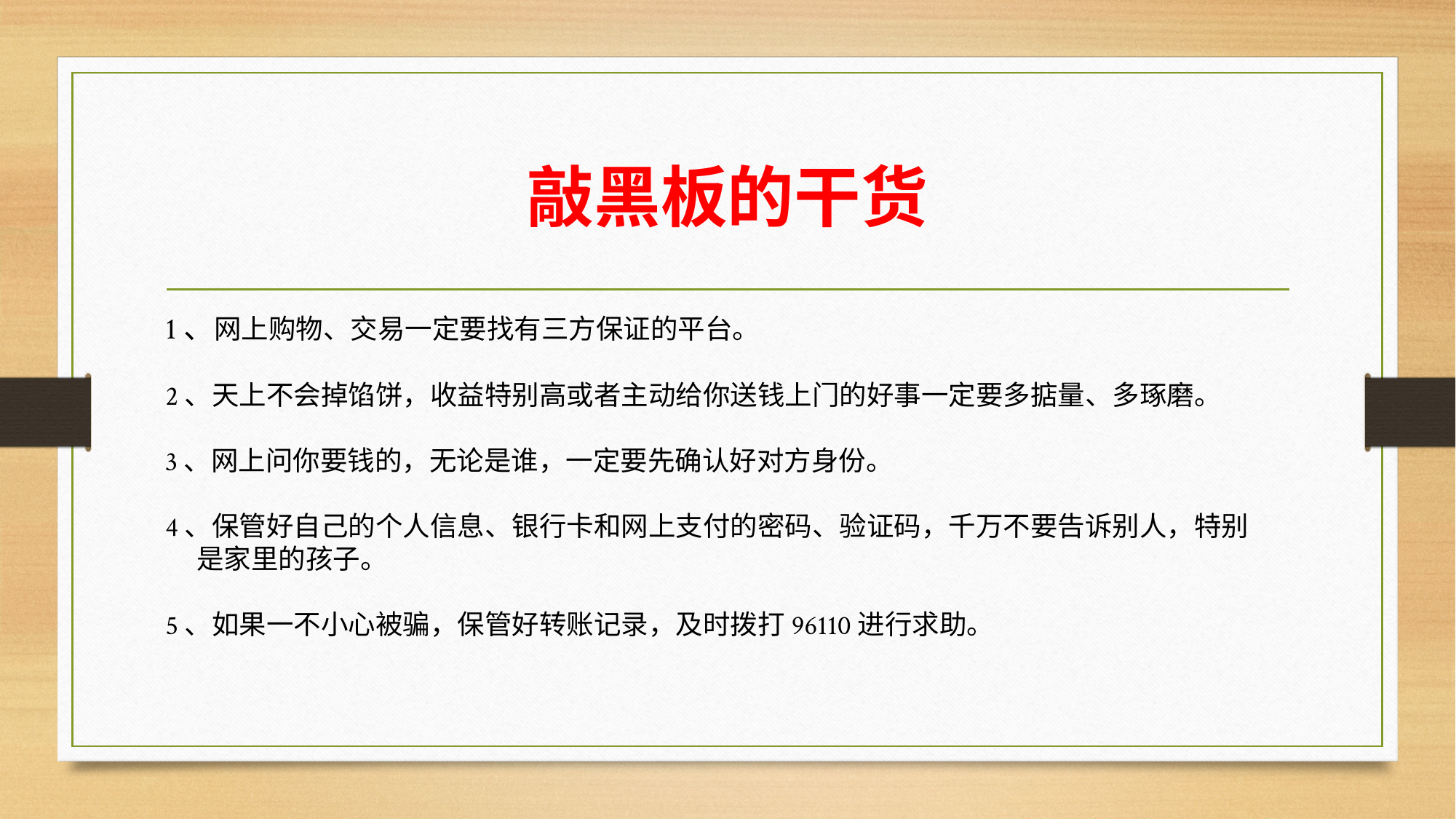

# 敲黑板的干货
1、网上购物、交易一定要找有三方保证的平台。

2、天上不会掉馅饼，收益特别高或者主动给你送钱上门的好事一定要多掂量、多琢磨。

3、网上问你要钱的，无论是谁，一定要先确认好对方身份。

4、保管好自己的个人信息、银行卡和网上支付的密码、验证码，千万不要告诉别人，特别
    是家里的孩子。

5、如果一不小心被骗，保管好转账记录，及时拨打96110进行求助。